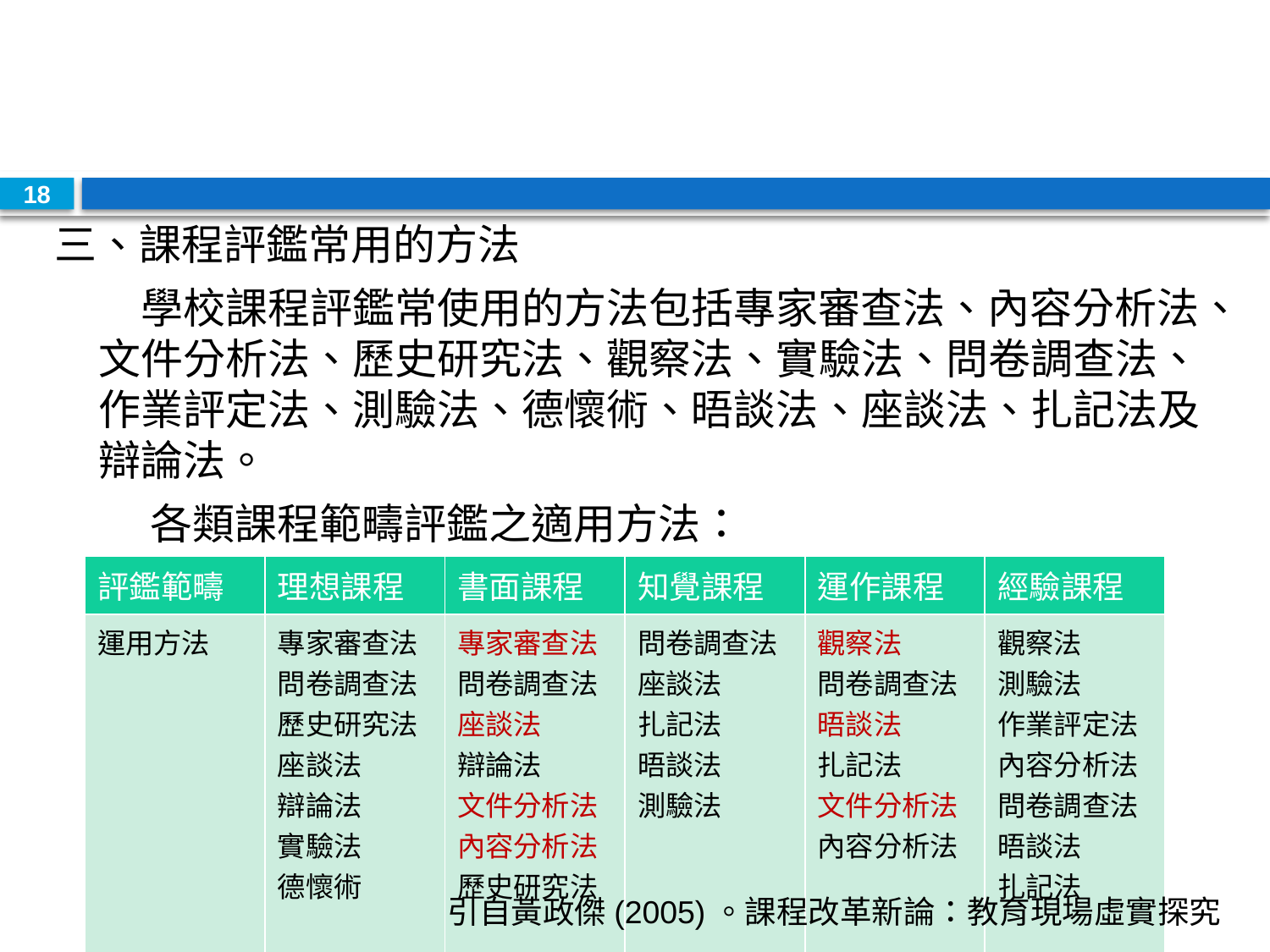

#
18
三、課程評鑑常用的方法
        學校課程評鑑常使用的方法包括專家審查法、內容分析法、文件分析法、歷史研究法、觀察法、實驗法、問卷調查法、作業評定法、測驗法、德懷術、晤談法、座談法、扎記法及辯論法。
         各類課程範疇評鑑之適用方法：
| 評鑑範疇 | 理想課程 | 書面課程 | 知覺課程 | 運作課程 | 經驗課程 |
| --- | --- | --- | --- | --- | --- |
| 運用方法 | 專家審查法 問卷調查法歷史研究法座談法 辯論法 實驗法 德懷術 | 專家審查法 問卷調查法座談法 辯論法 文件分析法內容分析法歷史研究法 | 問卷調查法座談法 扎記法 晤談法 測驗法 | 觀察法 問卷調查法 晤談法 扎記法 文件分析法內容分析法 | 觀察法 測驗法 作業評定法 內容分析法 問卷調查法 晤談法 扎記法 |
引自黃政傑(2005)。課程改革新論：教育現場虛實探究